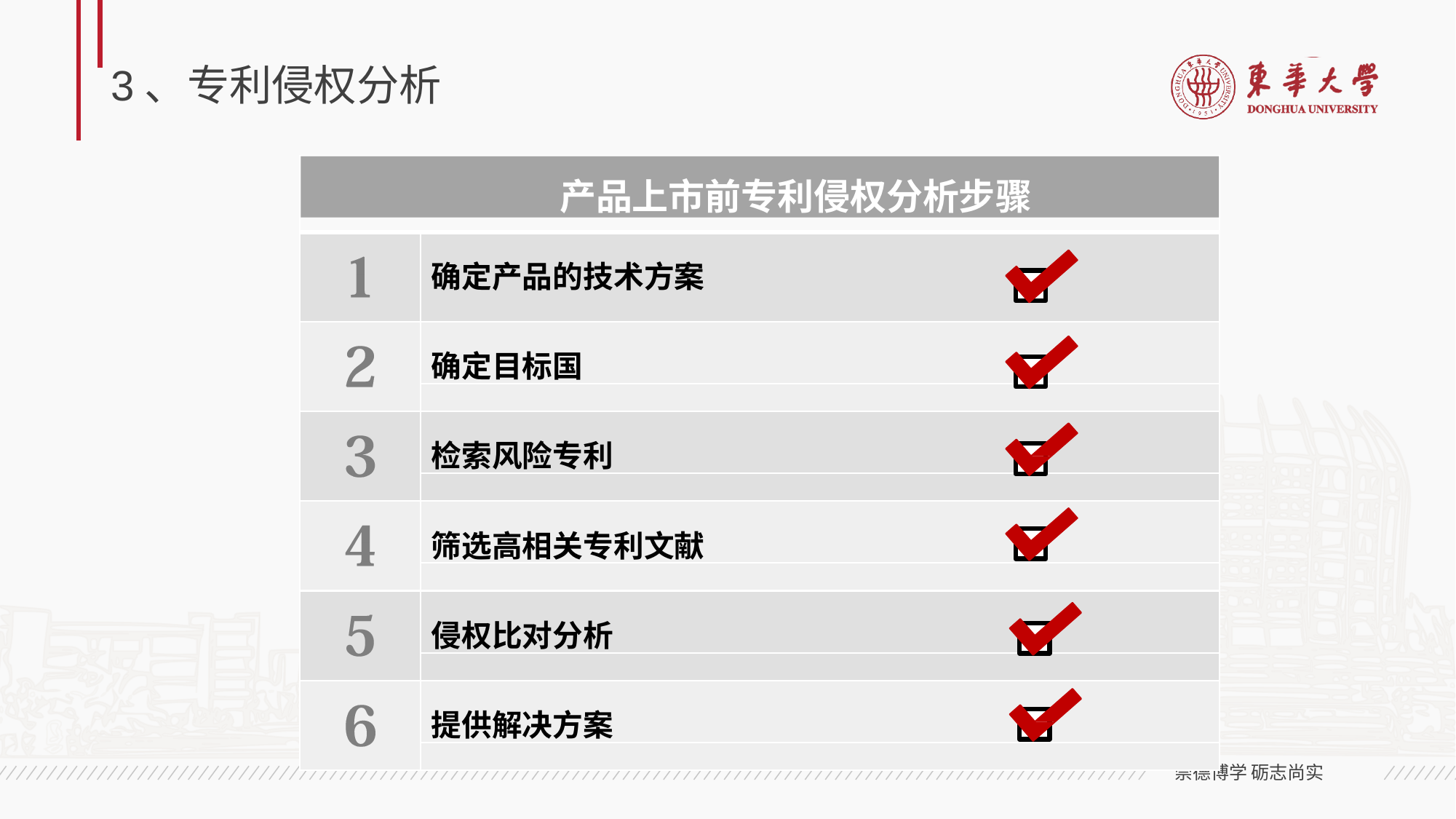

# 3、专利侵权分析

产品上市前专利侵权分析步骤

确定产品的技术方案

确定目标国

检索风险专利

筛选高相关专利文献

侵权比对分析

提供解决方案